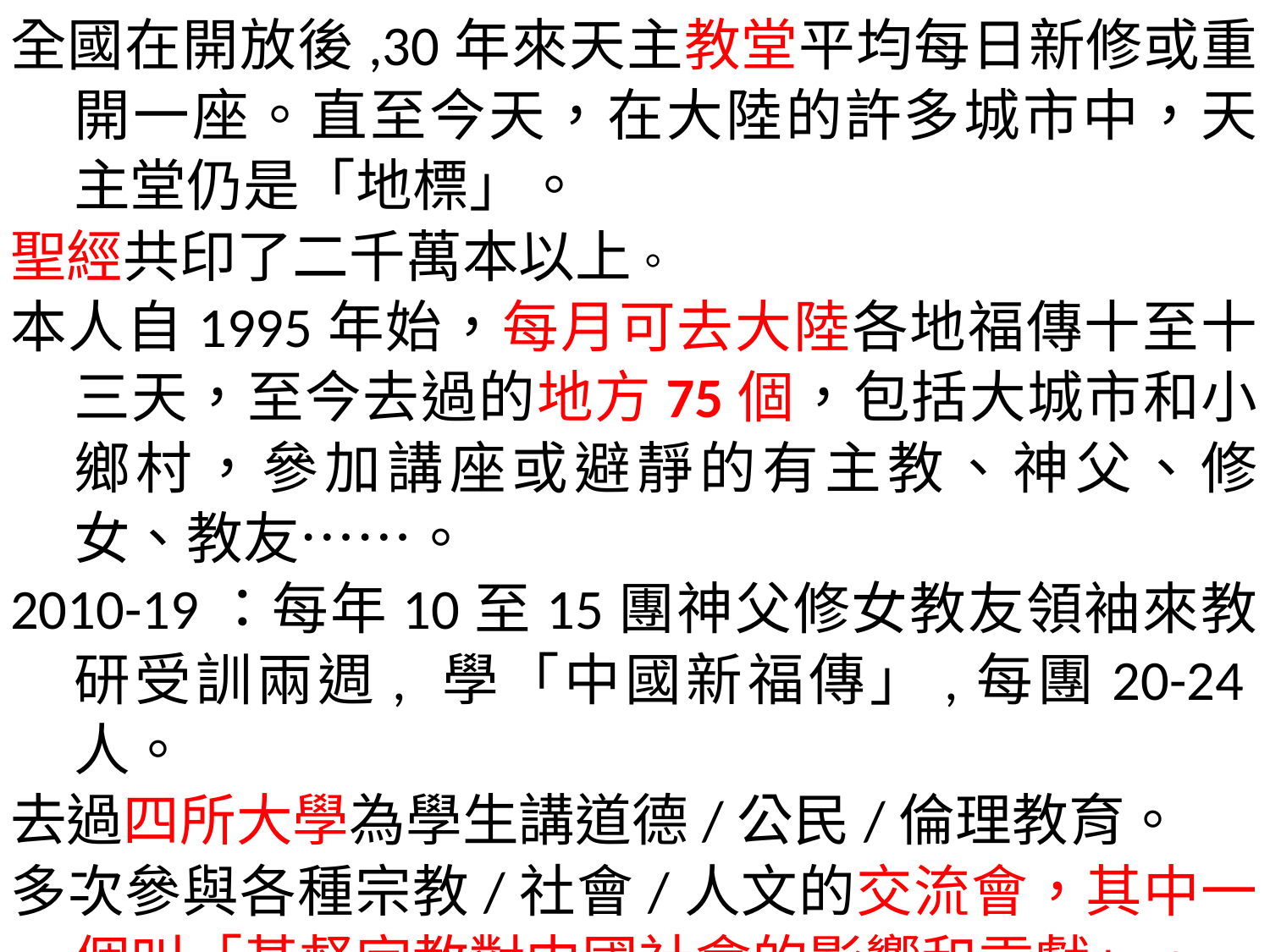

全國在開放後,30年來天主教堂平均每日新修或重開一座。直至今天，在大陸的許多城市中，天主堂仍是「地標」。
聖經共印了二千萬本以上。
本人自1995年始，每月可去大陸各地福傳十至十三天，至今去過的地方75個，包括大城市和小鄉村，參加講座或避靜的有主教、神父、修女、教友……。
2010-19：每年10至15團神父修女教友領袖來教研受訓兩週, 學「中國新福傳」,每團20-24人。
去過四所大學為學生講道德/公民/倫理教育。
多次參與各種宗教/社會/人文的交流會，其中一個叫「基督宗教對中國社會的影響和貢獻」。